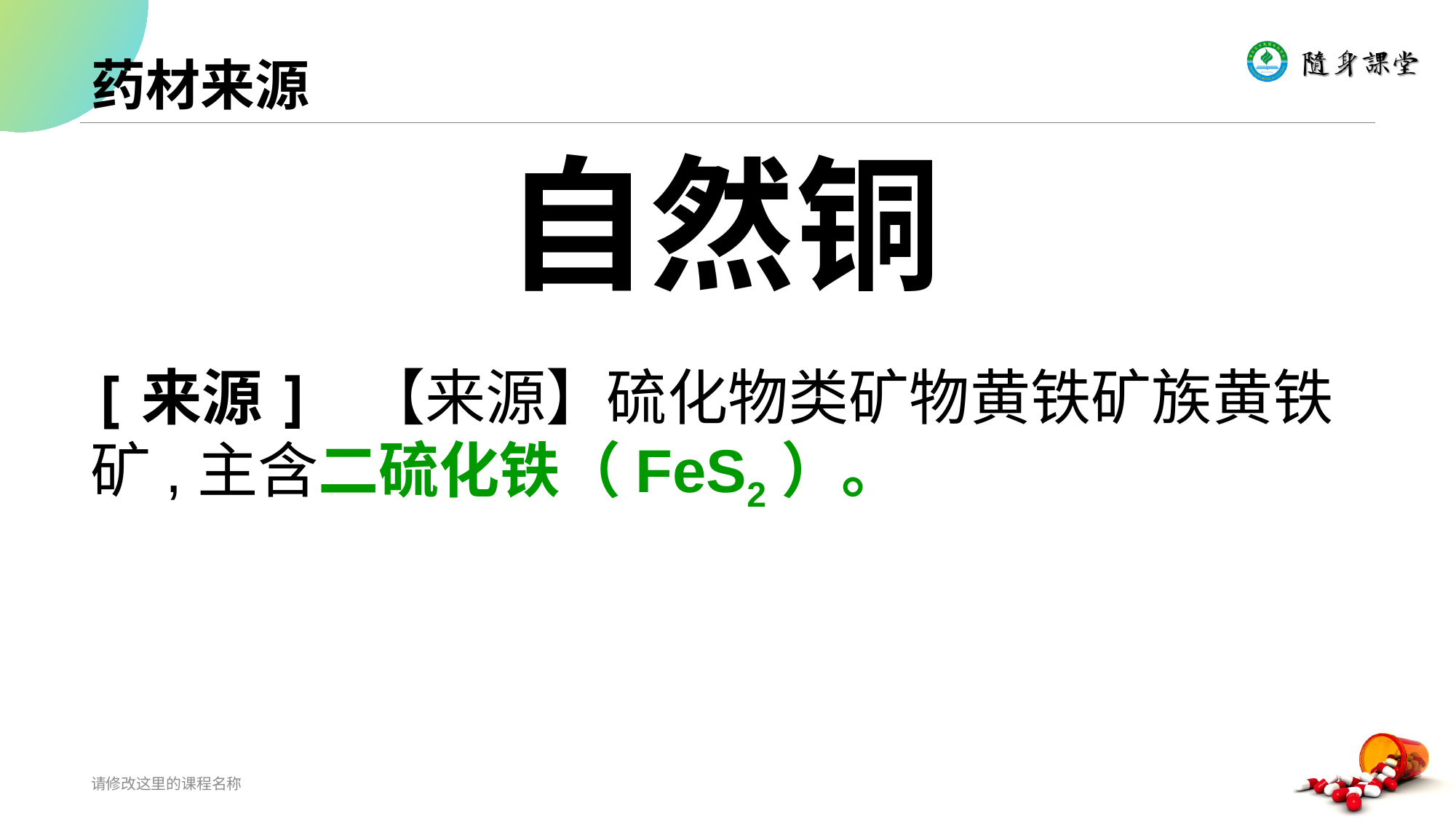

# 药材来源
 自然铜

[来源] 【来源】硫化物类矿物黄铁矿族黄铁矿,主含二硫化铁（FeS2）。
请修改这里的课程名称
4